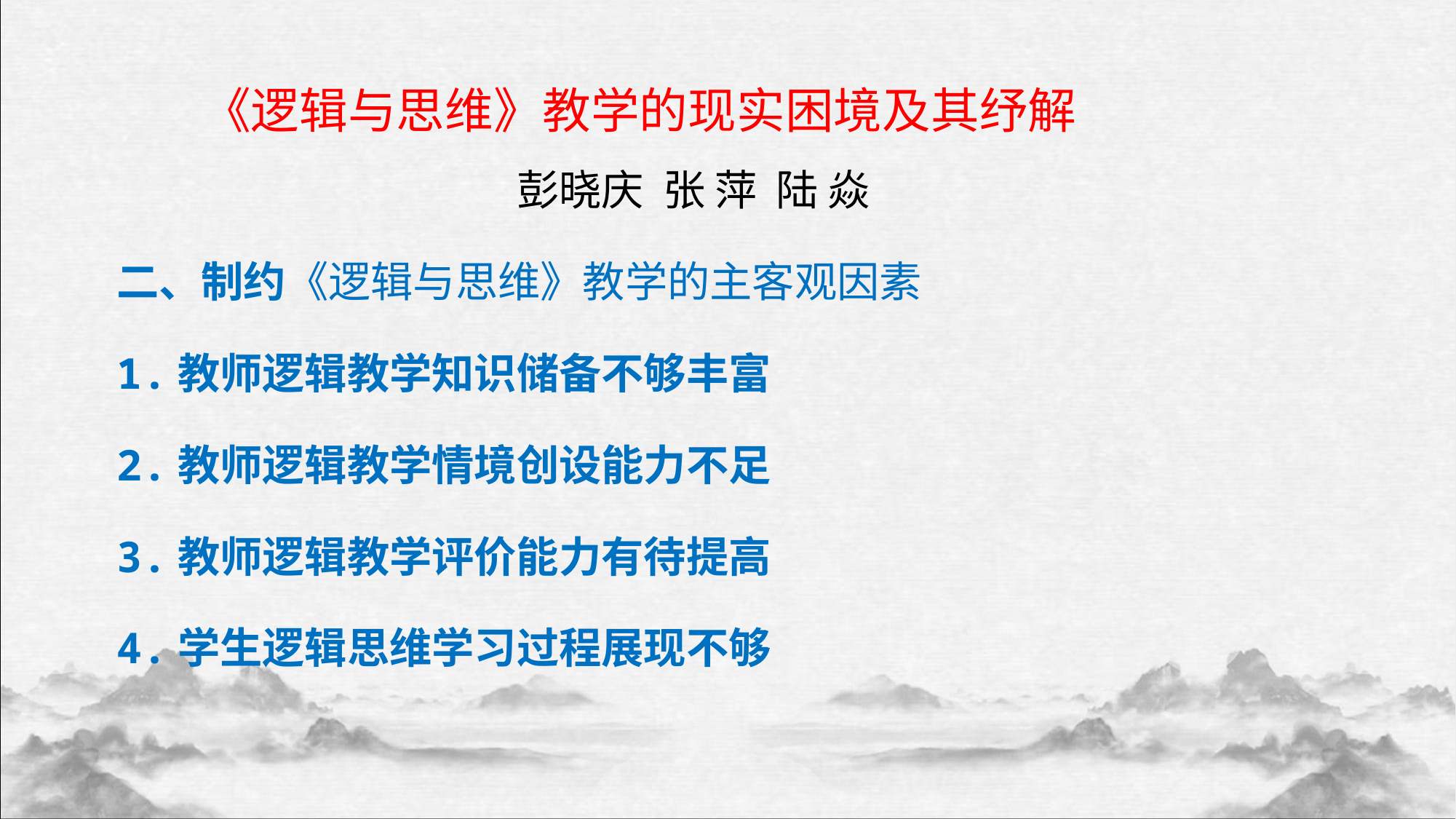

《逻辑与思维》教学的现实困境及其纾解
彭晓庆  张 萍  陆 焱
二、制约《逻辑与思维》教学的主客观因素
1.教师逻辑教学知识储备不够丰富
2.教师逻辑教学情境创设能力不足
3.教师逻辑教学评价能力有待提高
4.学生逻辑思维学习过程展现不够